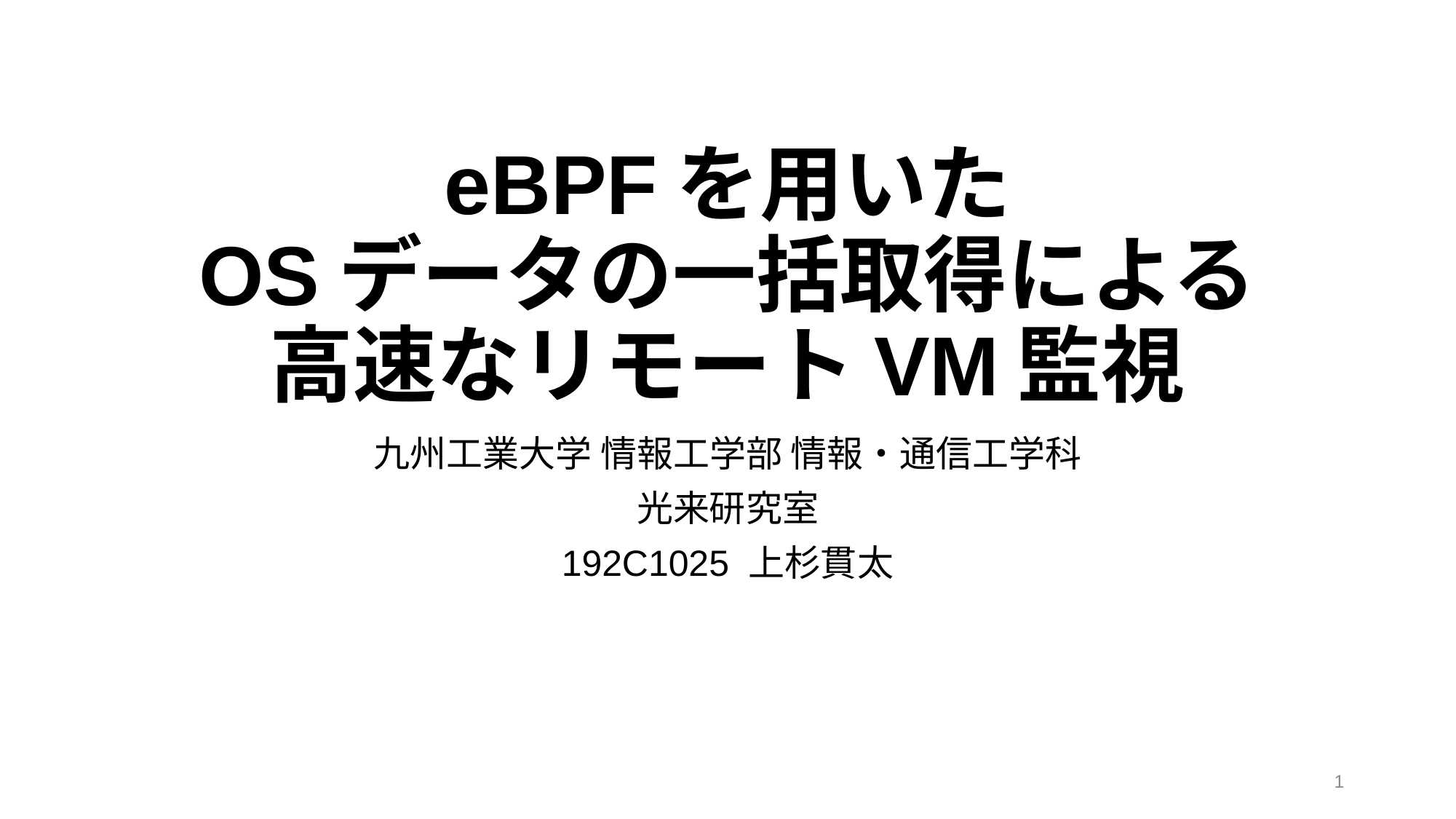

# eBPFを用いた OSデータの一括取得による 高速なリモートVM監視
九州工業大学 情報工学部 情報・通信工学科
光来研究室
192C1025 上杉貫太
1